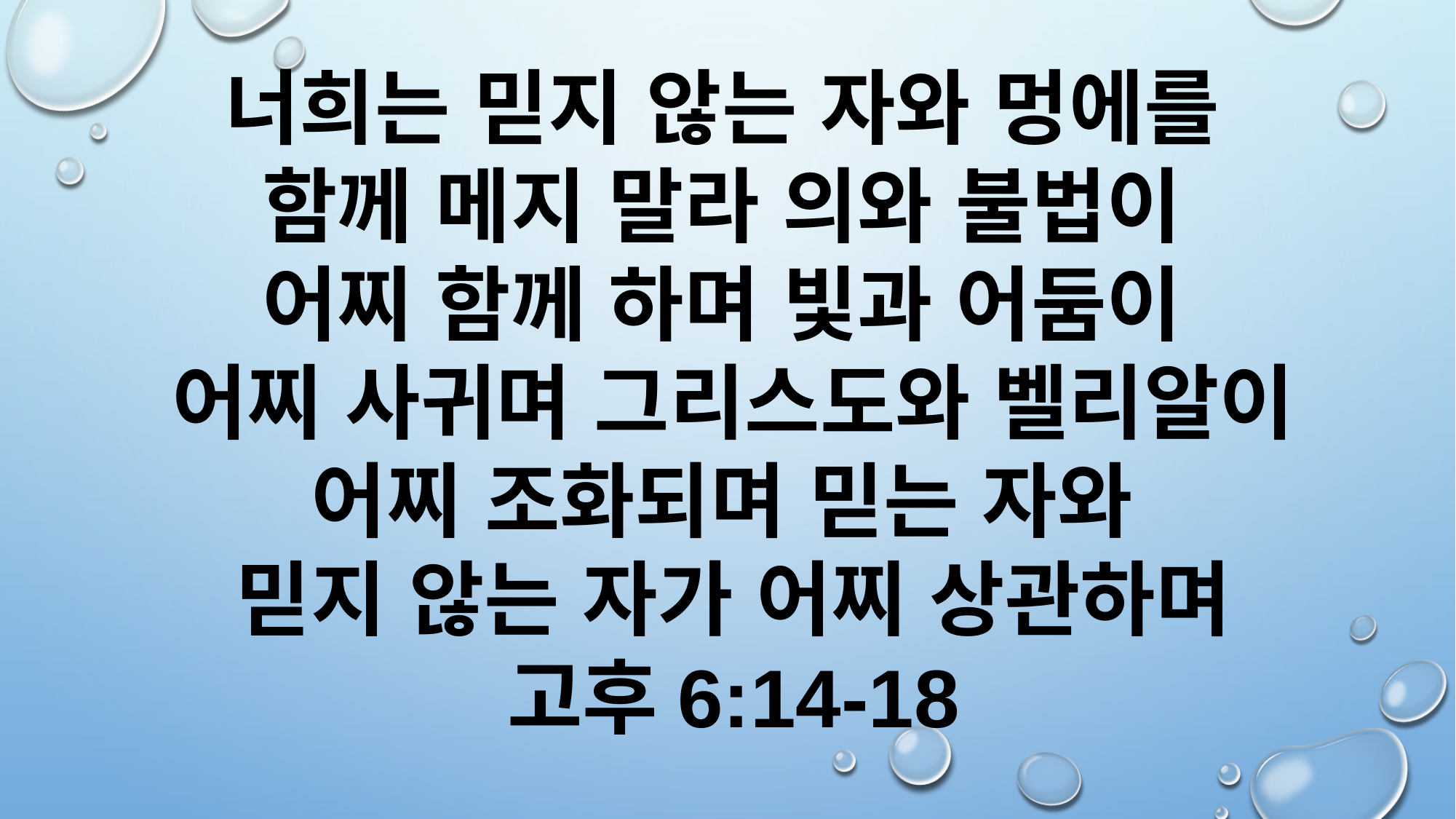

너희는 믿지 않는 자와 멍에를
함께 메지 말라 의와 불법이
어찌 함께 하며 빛과 어둠이
어찌 사귀며 그리스도와 벨리알이 어찌 조화되며 믿는 자와
믿지 않는 자가 어찌 상관하며
고후6:14-18